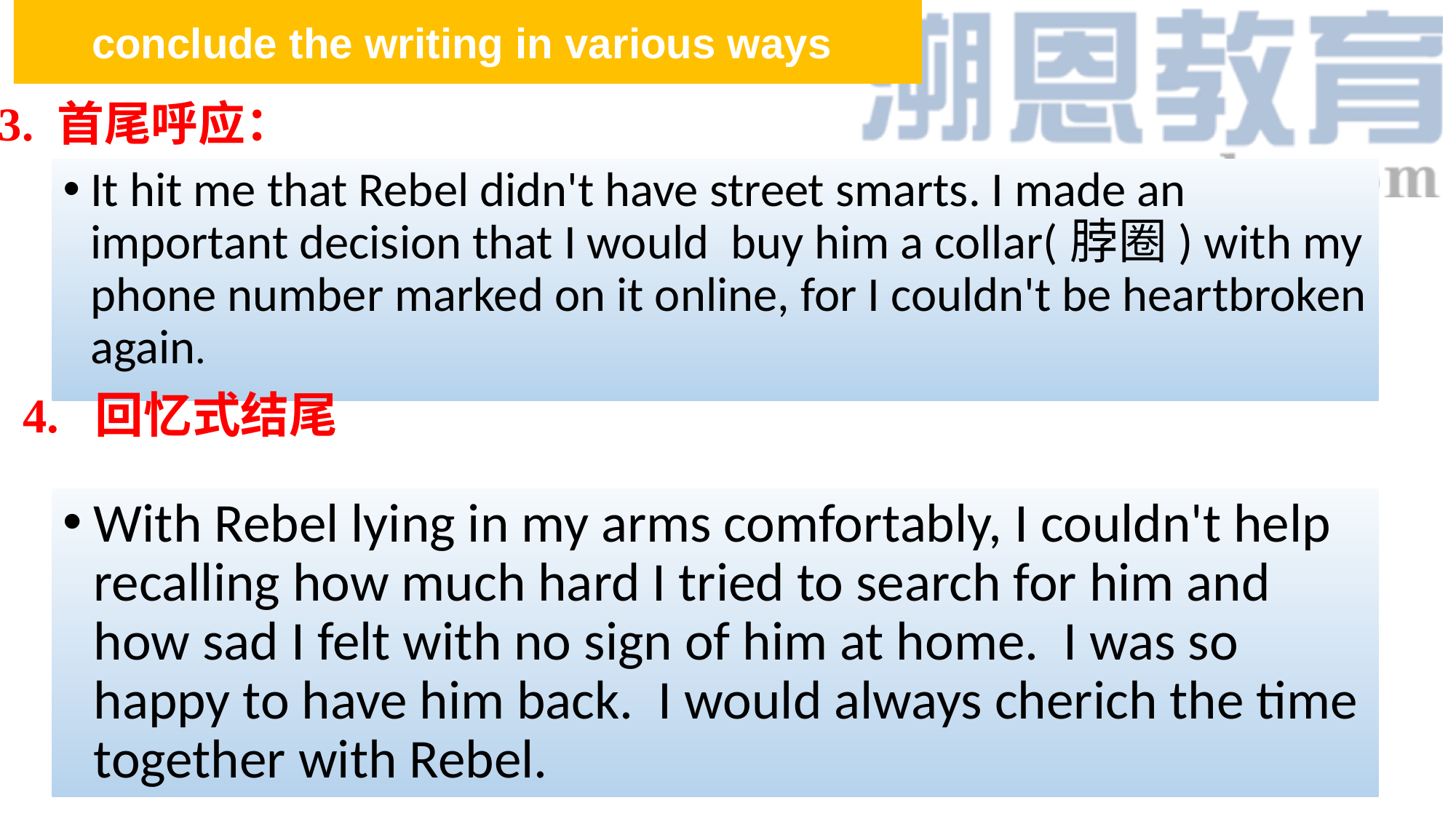

conclude the writing in various ways
# 3. 首尾呼应：
It hit me that Rebel didn't have street smarts. I made an important decision that I would  buy him a collar(脖圈) with my phone number marked on it online, for I couldn't be heartbroken again.

  4.  回忆式结尾

With Rebel lying in my arms comfortably, I couldn't help recalling how much hard I tried to search for him and how sad I felt with no sign of him at home.  I was so happy to have him back.  I would always cherich the time together with Rebel.